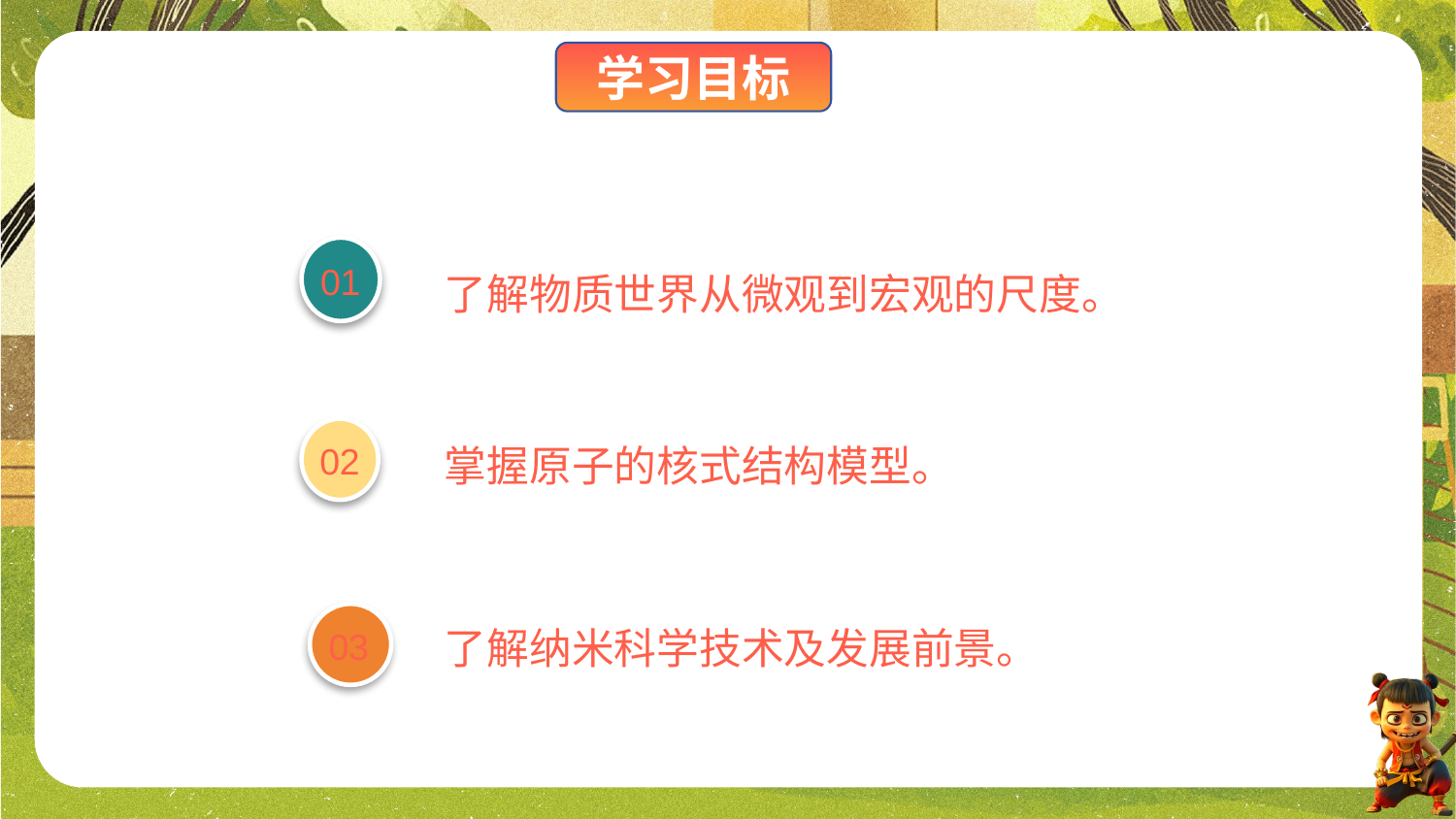

01
了解物质世界从微观到宏观的尺度。

02
掌握原子的核式结构模型。

了解纳米科学技术及发展前景。
03